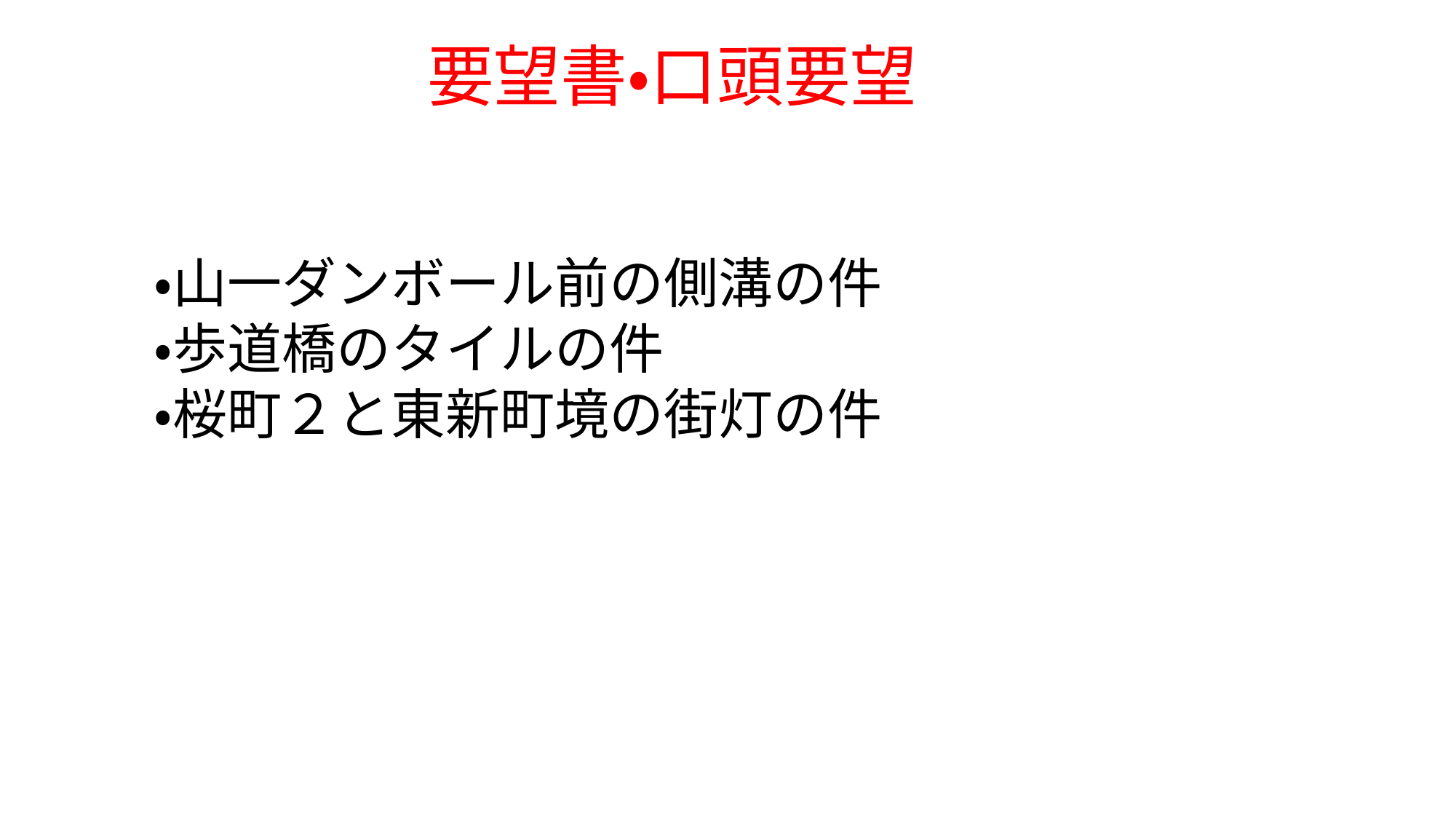

要望書・口頭要望
・山一ダンボール前の側溝の件
・歩道橋のタイルの件
・桜町２と東新町境の街灯の件